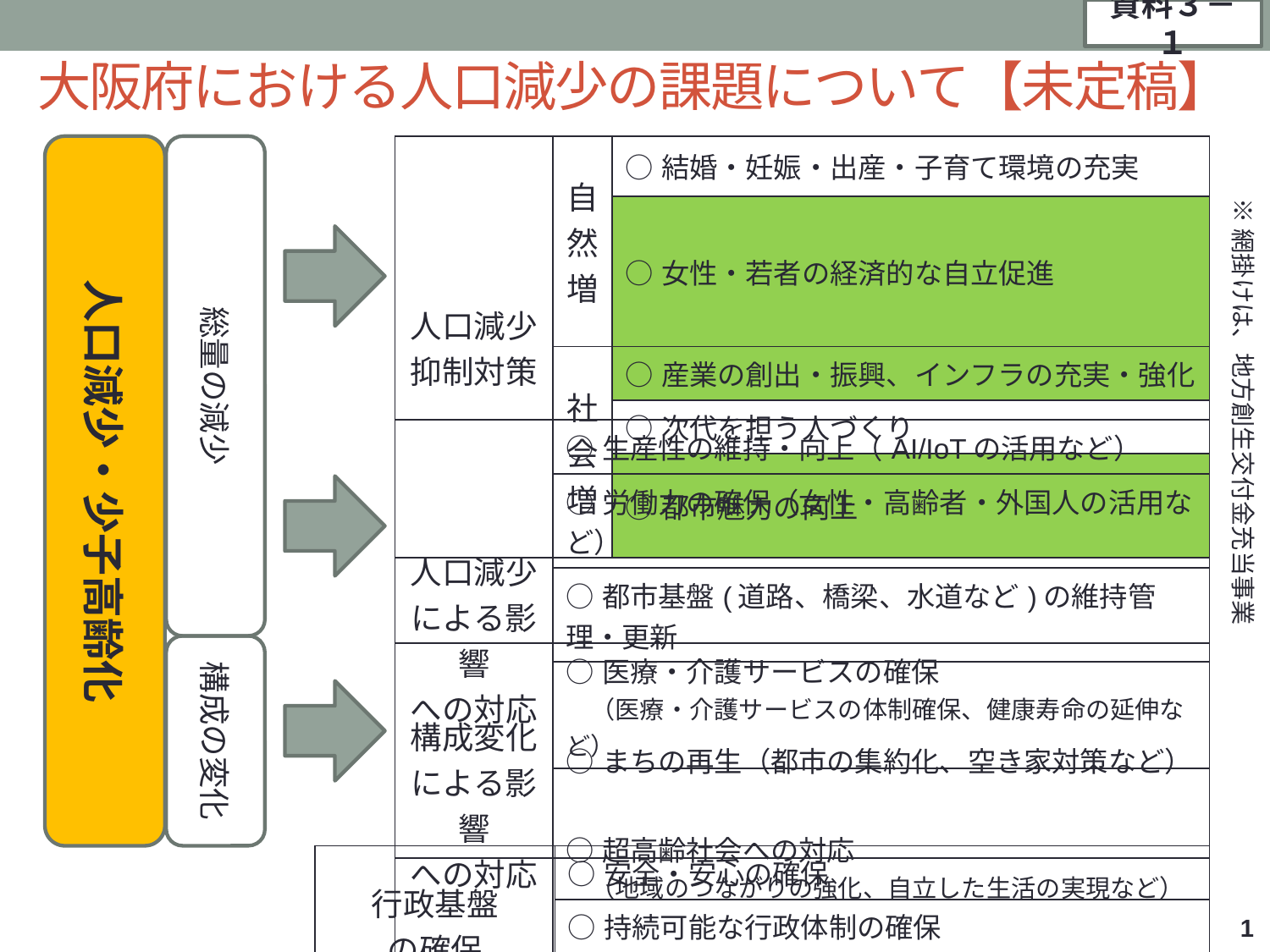

資料３－１
# 大阪府における人口減少の課題について【未定稿】
人口減少・少子高齢化
総量の減少
| 人口減少 抑制対策 | 自然増 | ○結婚・妊娠・出産・子育て環境の充実 |
| --- | --- | --- |
|  |  | ○女性・若者の経済的な自立促進 |
|  | 社会増 | ○産業の創出・振興、インフラの充実・強化 |
|  |  | ○次代を担う人づくり |
|  |  | ○都市魅力の向上 |
※網掛けは、地方創生交付金充当事業

|  |
| --- |
| 人口減少 による影響 への対応 | ○生産性の維持・向上（AI/IoTの活用など） |
| --- | --- |
|  | ○労働力の確保（女性・高齢者・外国人の活用など） |
|  | ○都市基盤(道路、橋梁、水道など)の維持管理・更新 |
|  | ○まちの再生（都市の集約化、空き家対策など） |

構成の変化
| 構成変化 による影響 への対応 | ○医療・介護サービスの確保 　（医療・介護サービスの体制確保、健康寿命の延伸など） |
| --- | --- |
|  | ○超高齢社会への対応 　（地域のつながりの強化、自立した生活の実現など） |

| 行政基盤 の確保 | ○安全・安心の確保 |
| --- | --- |
|  | ○持続可能な行政体制の確保 |
1